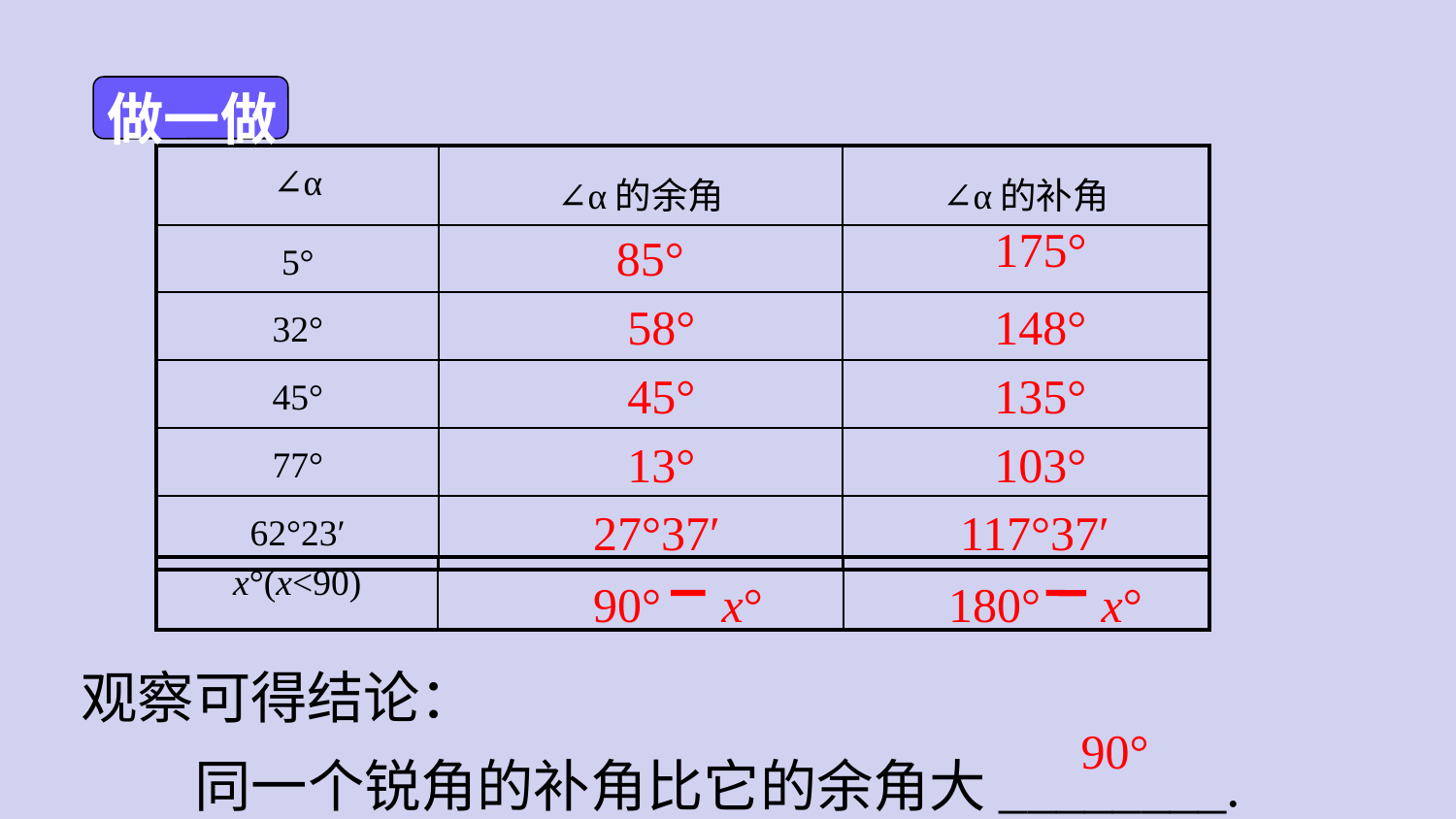

做一做

| ∠α | ∠α的余角 | ∠α的补角 |
| --- | --- | --- |
| 5° |  |  |
| 32° |  |  |
| 45° |  |  |
| 77° |  |  |
| 62°23′ |  |  |
175°
85°
58°
148°
45°
135°
13°
103°
27°37′
117°37′

| x°(x<90) |  |  |
| --- | --- | --- |
90°     x°

180°     x°

 观察可得结论：
          同一个锐角的补角比它的余角大________.
90°